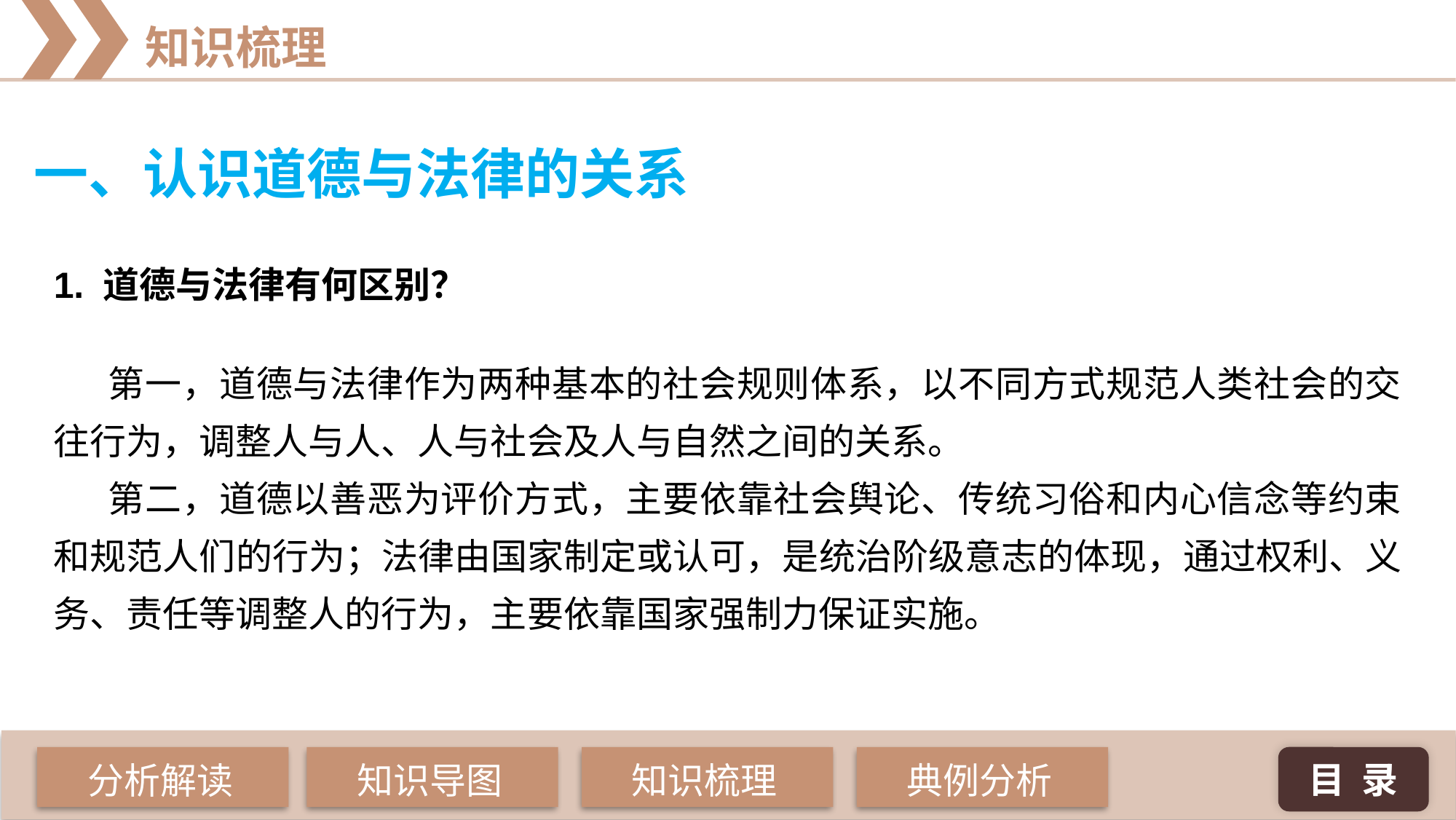

一、认识道德与法律的关系
1. 道德与法律有何区别？
第一，道德与法律作为两种基本的社会规则体系，以不同方式规范人类社会的交往行为，调整人与人、人与社会及人与自然之间的关系。
第二，道德以善恶为评价方式，主要依靠社会舆论、传统习俗和内心信念等约束和规范人们的行为；法律由国家制定或认可，是统治阶级意志的体现，通过权利、义务、责任等调整人的行为，主要依靠国家强制力保证实施。